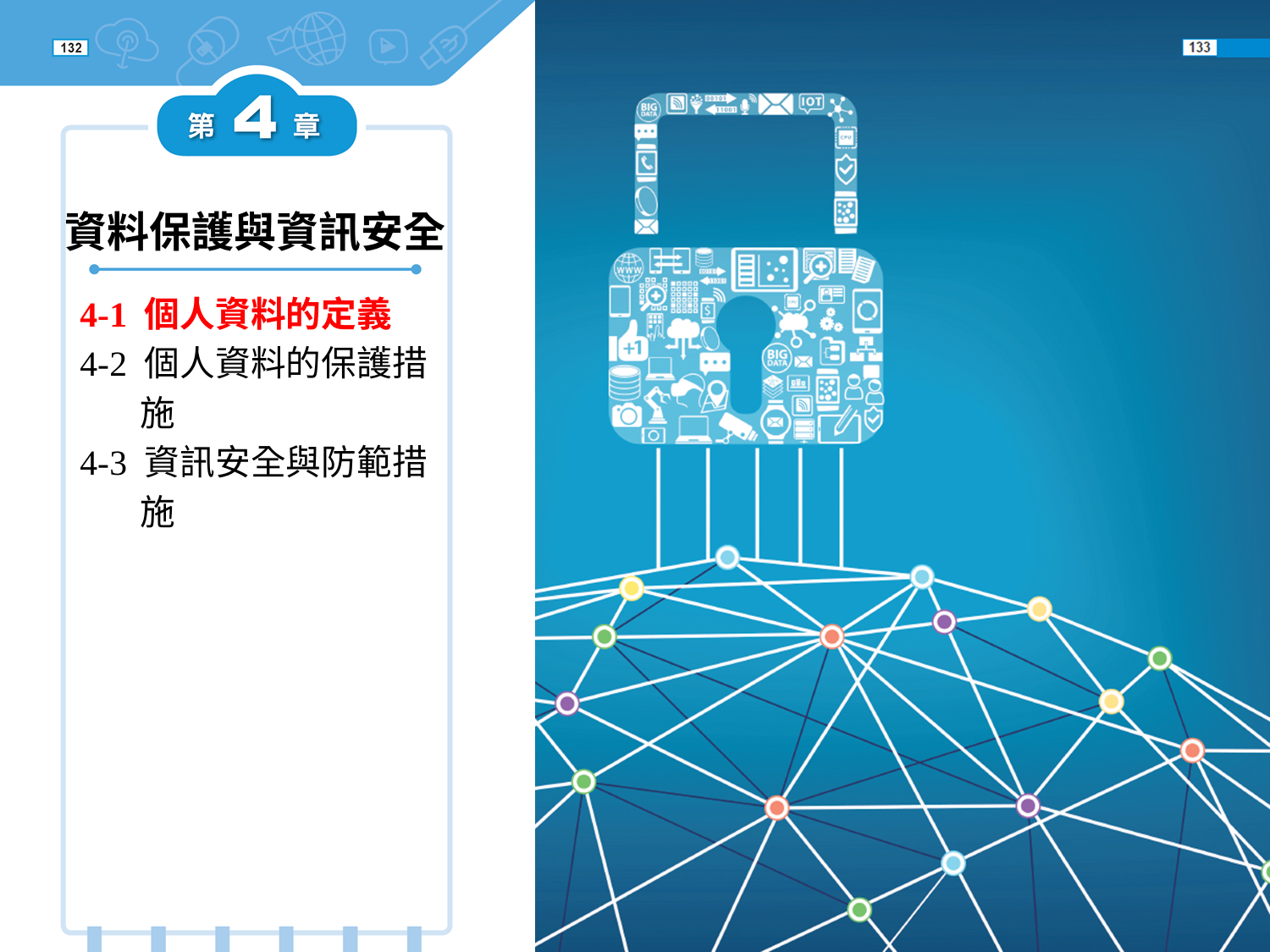

資料保護與資訊安全
4-1 個人資料的定義
4-2 個人資料的保護措施
4-3 資訊安全與防範措施